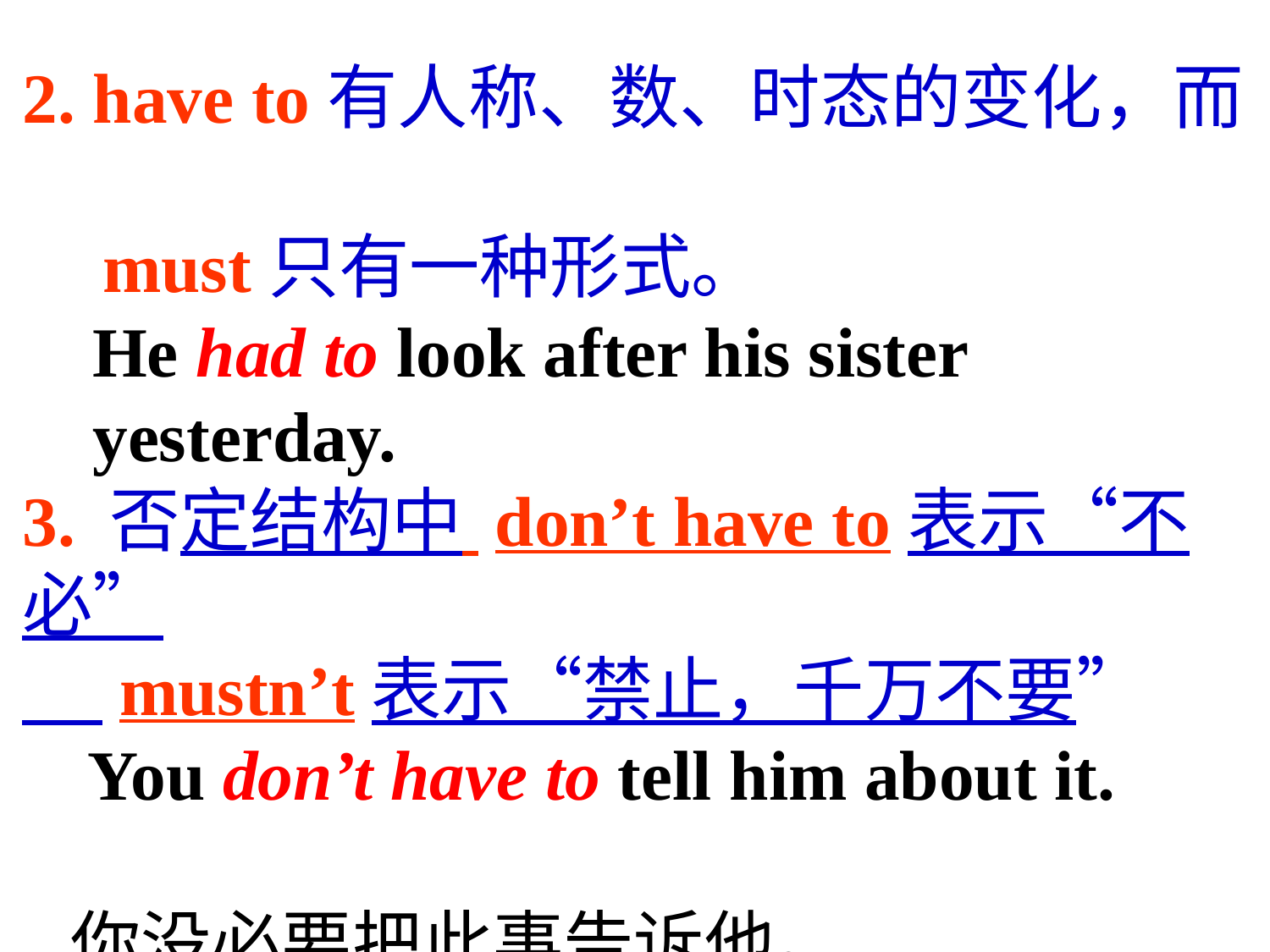

2. have to有人称、数、时态的变化，而
    must只有一种形式。
    He had to look after his sister
    yesterday.
3. 否定结构中 don’t have to表示“不必”
     mustn’t表示“禁止，千万不要”
   You don’t have to tell him about it.　
   你没必要把此事告诉他。
   You mustn’t tell him about it.　　　　
   你千万不要把这件事告诉他。